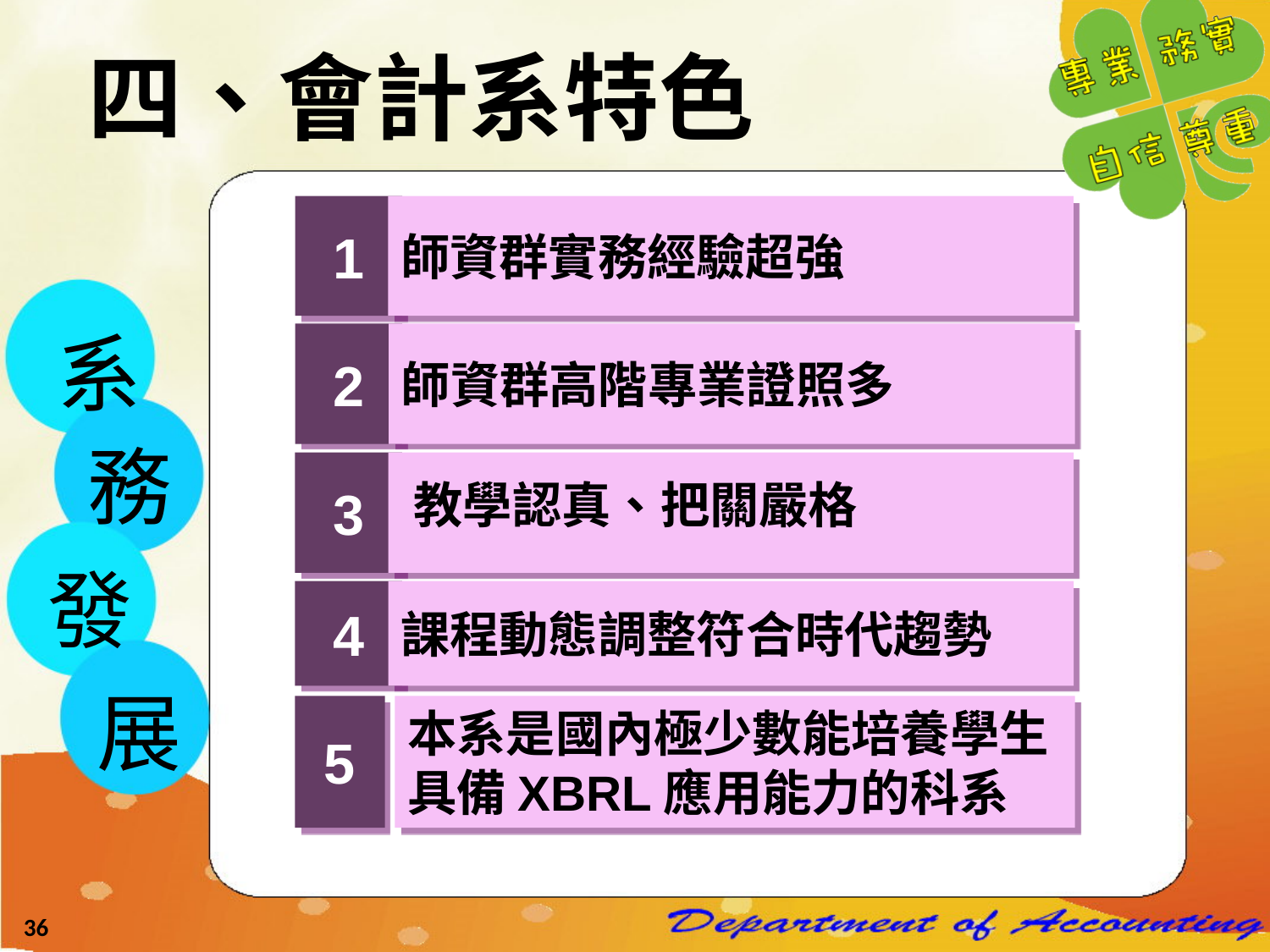

四、會計系特色
1
師資群實務經驗超強
2
師資群高階專業證照多
3

教學認真、把關嚴格
4
課程動態調整符合時代趨勢
系
務
發
展
5
本系是國內極少數能培養學生
具備XBRL應用能力的科系
36